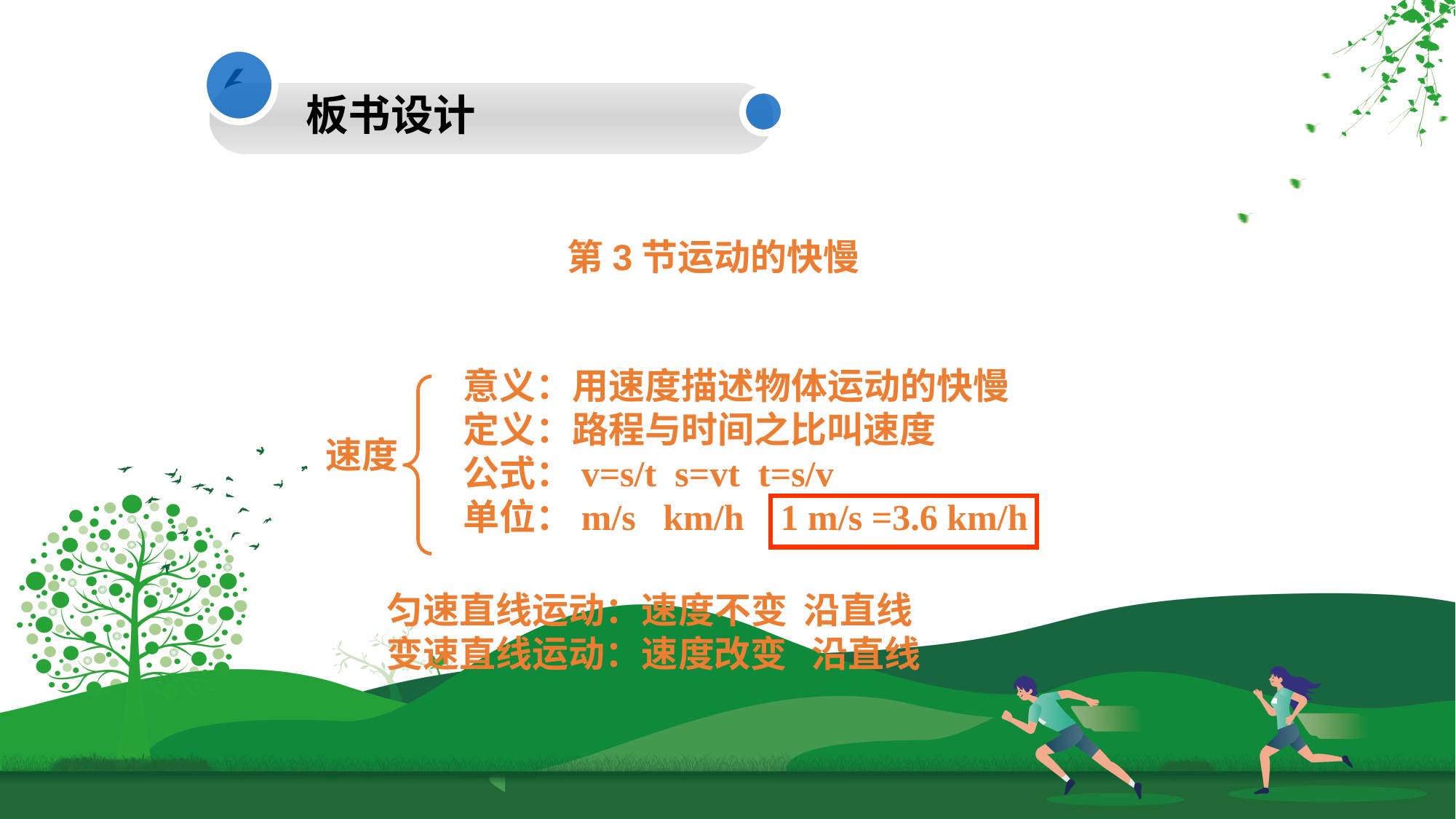

#
6

板书设计

第3节运动的快慢
意义：用速度描述物体运动的快慢
定义：路程与时间之比叫速度
公式：v=s/t  s=vt  t=s/v
单位：m/s   km/h    1 m/s =3.6 km/h

速度

                    匀速直线运动：速度不变  沿直线
                     变速直线运动：速度改变   沿直线